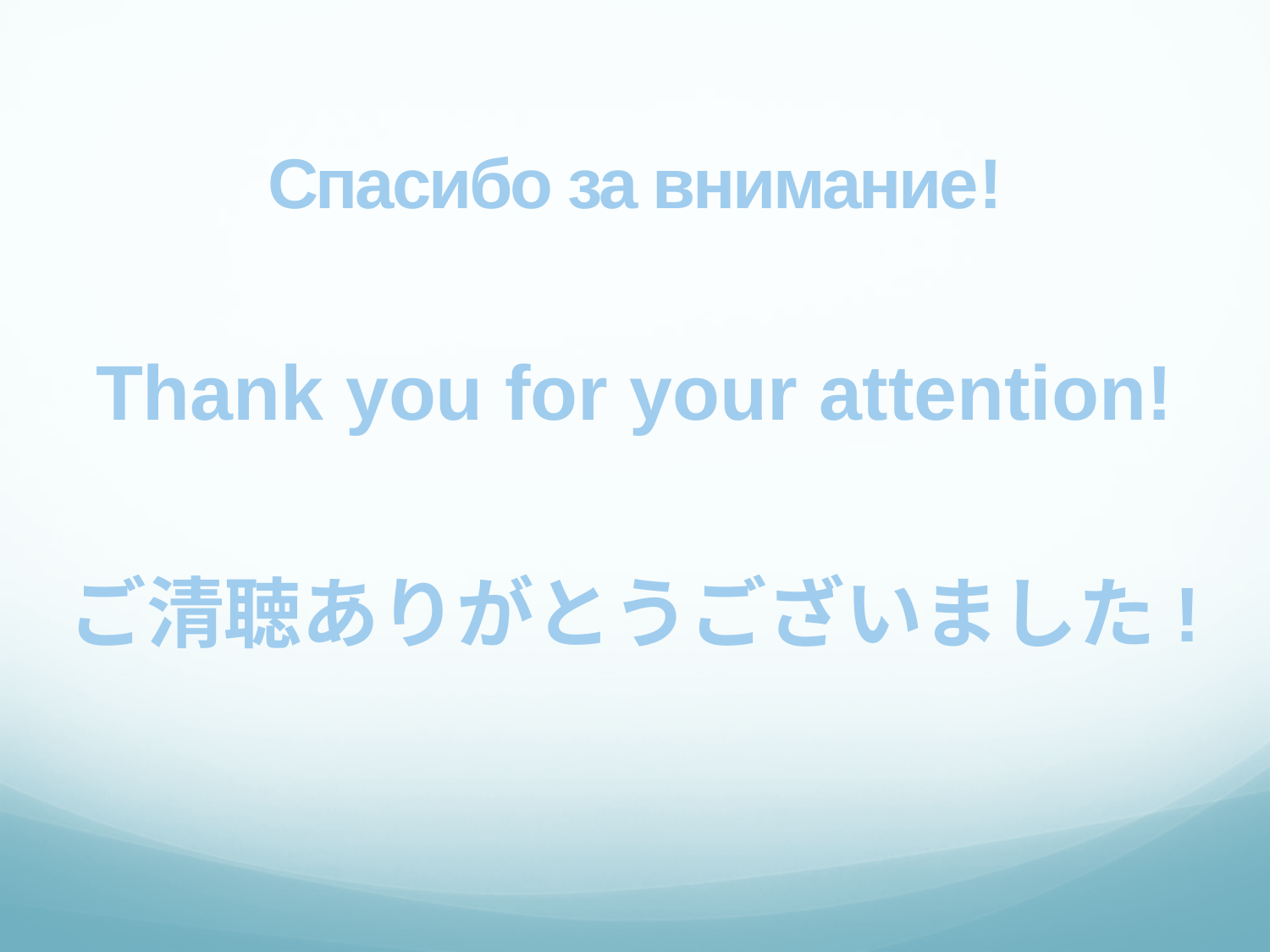

Спасибо за внимание!
Thank you for your attention!
ご清聴ありがとうございました!